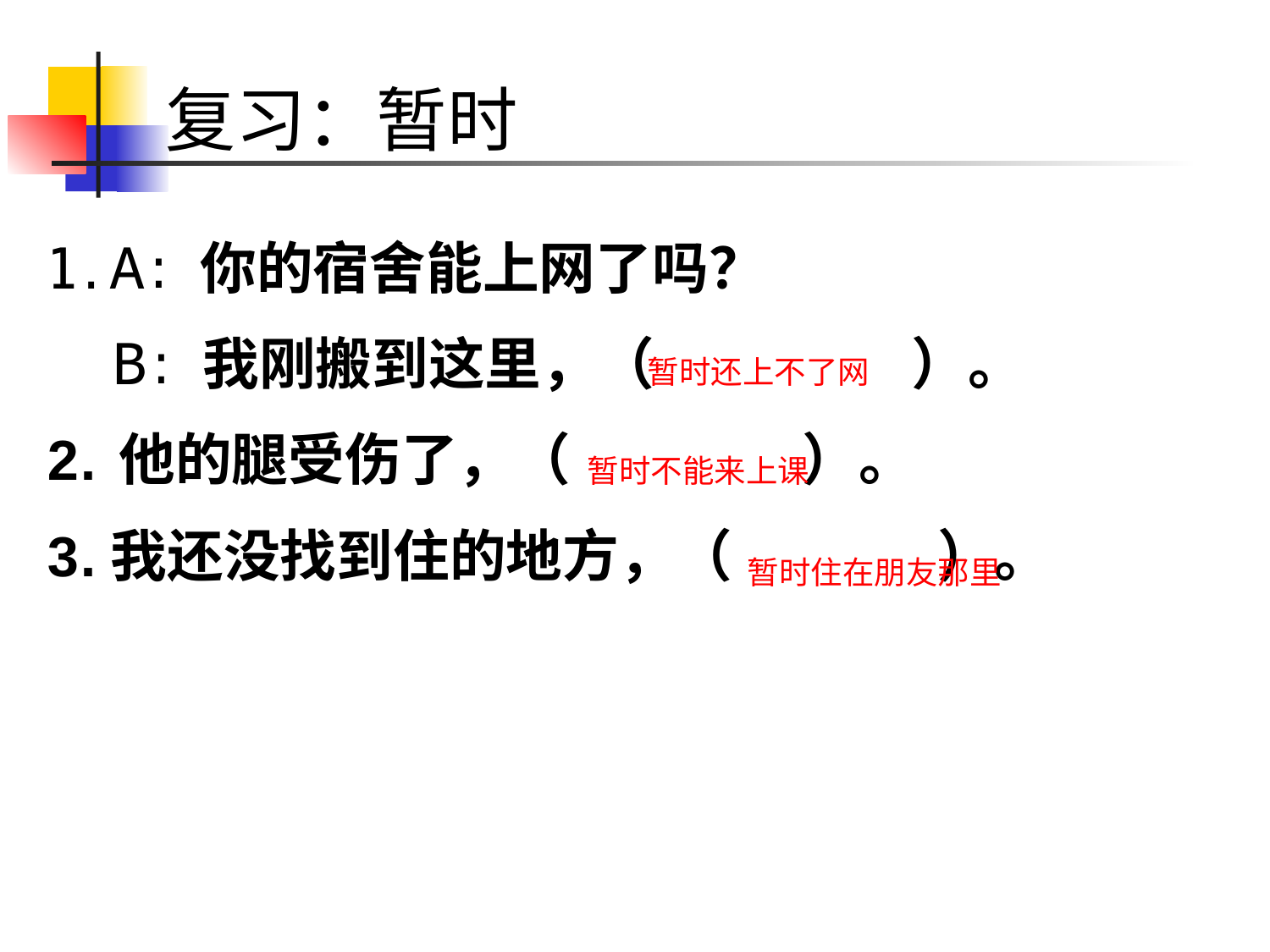

# 复习：暂时
A: 你的宿舍能上网了吗？
    B: 我刚搬到这里，（                    ）。
他的腿受伤了，（                  ）。
我还没找到住的地方，（                ）。
暂时还上不了网
暂时不能来上课
暂时住在朋友那里